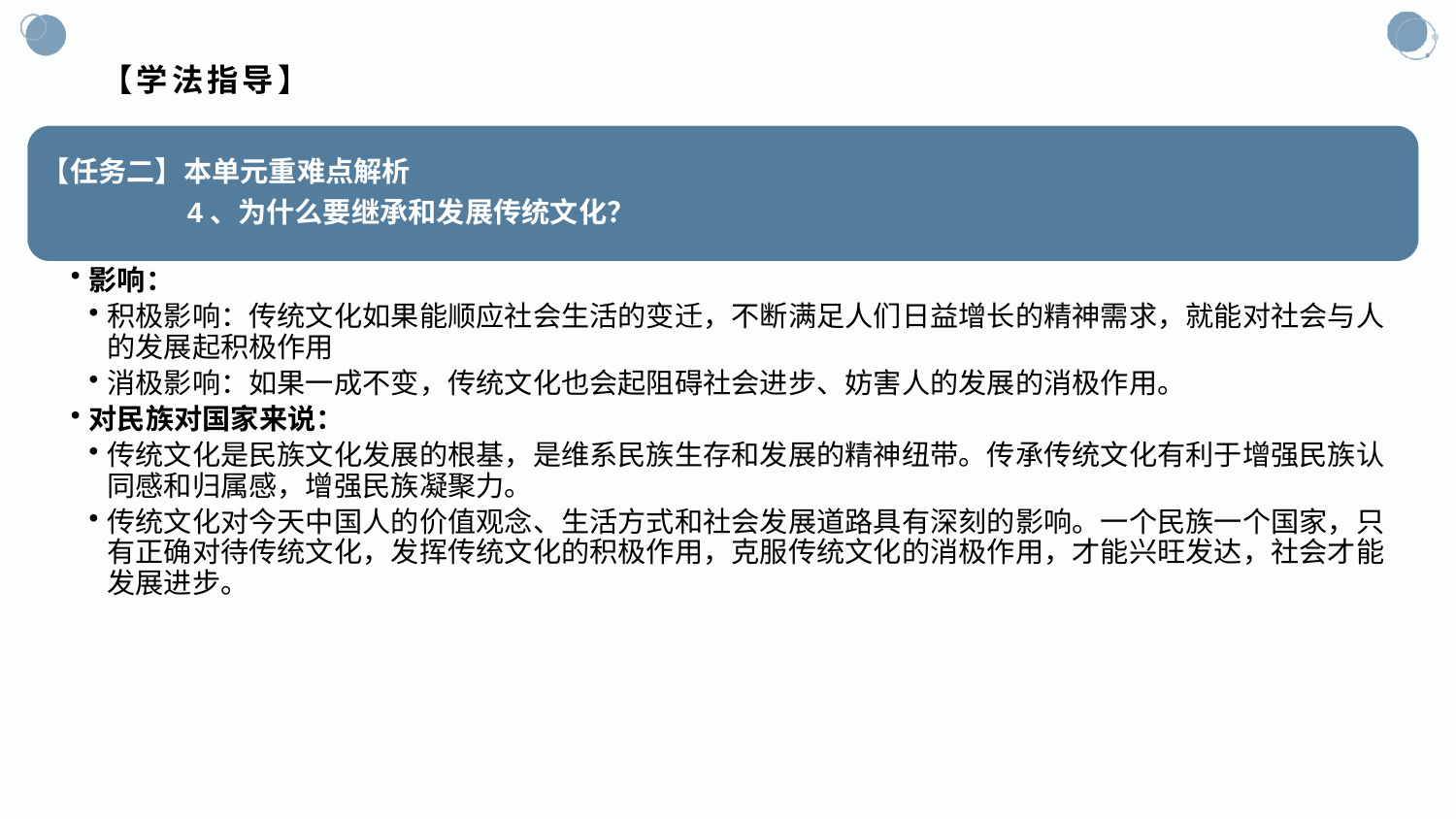

# 【学法指导】
【任务二】本单元重难点解析
	4、为什么要继承和发展传统文化？
影响：
积极影响：传统文化如果能顺应社会生活的变迁，不断满足人们日益增长的精神需求，就能对社会与人的发展起积极作用
消极影响：如果一成不变，传统文化也会起阻碍社会进步、妨害人的发展的消极作用。
对民族对国家来说：
传统文化是民族文化发展的根基，是维系民族生存和发展的精神纽带。传承传统文化有利于增强民族认同感和归属感，增强民族凝聚力。
传统文化对今天中国人的价值观念、生活方式和社会发展道路具有深刻的影响。一个民族一个国家，只有正确对待传统文化，发挥传统文化的积极作用，克服传统文化的消极作用，才能兴旺发达，社会才能发展进步。